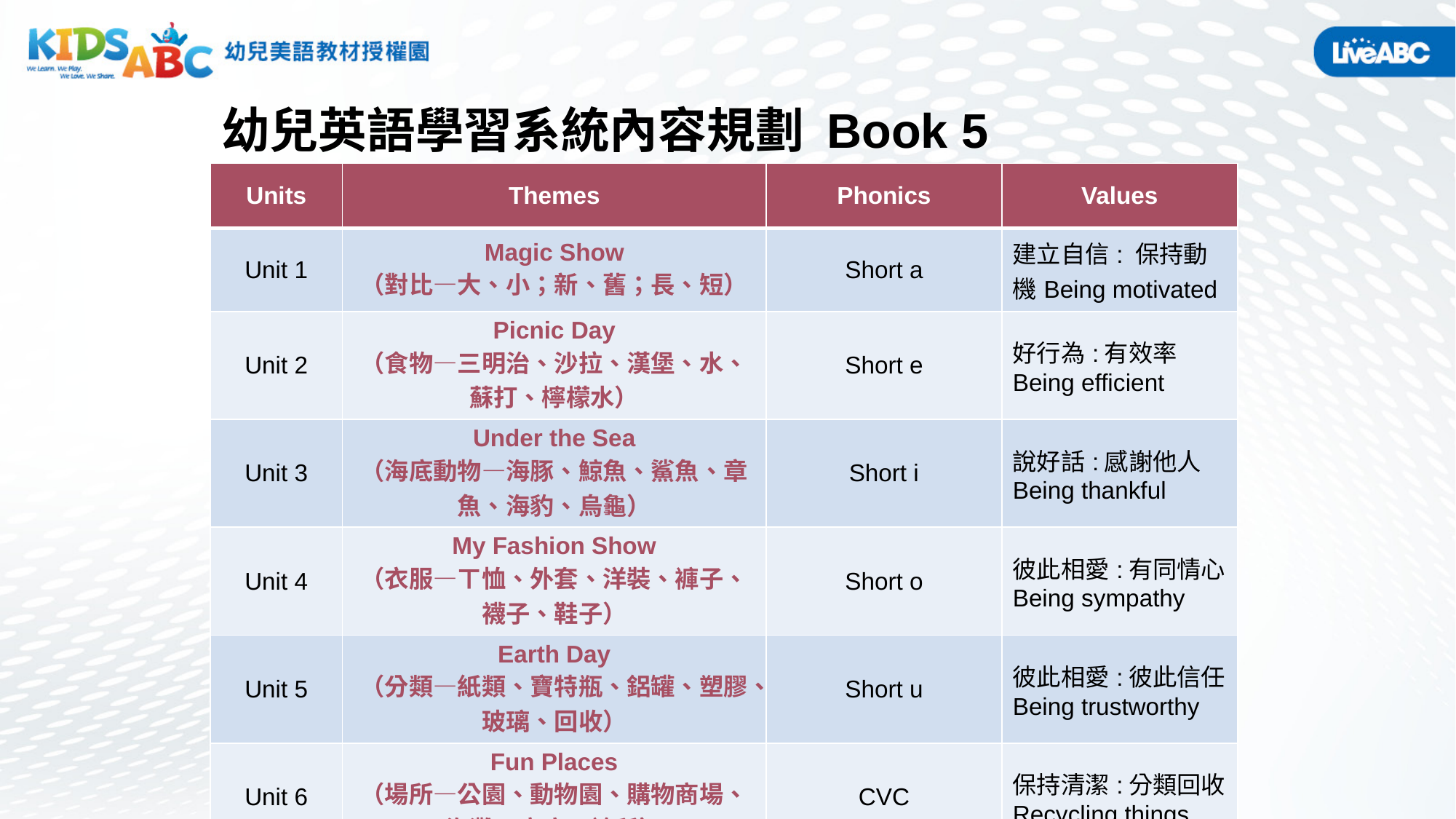

幼兒英語學習系統內容規劃 Book 5
| Units | Themes | Phonics | Values |
| --- | --- | --- | --- |
| Unit 1 | Magic Show （對比—大、小；新、舊；長、短） | Short a | 建立自信: 保持動機Being motivated |
| Unit 2 | Picnic Day （食物—三明治、沙拉、漢堡、水、蘇打、檸檬水） | Short e | 好行為:有效率Being efficient |
| Unit 3 | Under the Sea （海底動物—海豚、鯨魚、鯊魚、章魚、海豹、烏龜） | Short i | 說好話:感謝他人Being thankful |
| Unit 4 | My Fashion Show （衣服—ㄒ恤、外套、洋裝、褲子、襪子、鞋子） | Short o | 彼此相愛:有同情心Being sympathy |
| Unit 5 | Earth Day （分類—紙類、寶特瓶、鋁罐、塑膠、玻璃、回收） | Short u | 彼此相愛:彼此信任Being trustworthy |
| Unit 6 | Fun Places （場所—公園、動物園、購物商場、海灘、商店、診所） | CVC | 保持清潔:分類回收Recycling things |